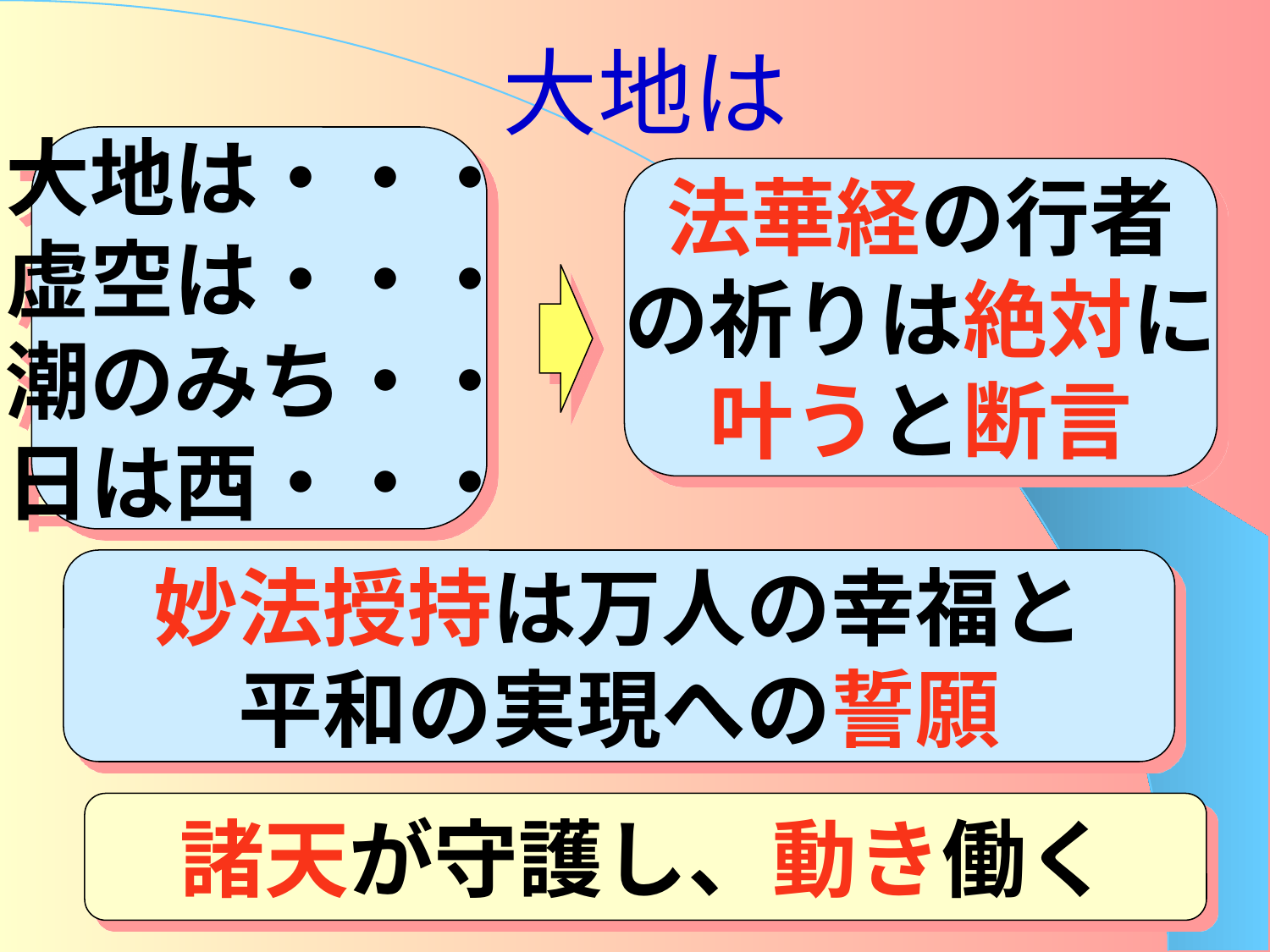

# 大地は
大地は・・・
虚空は・・・
潮のみち・・
日は西・・・
法華経の行者
の祈りは絶対に
叶うと断言

妙法授持は万人の幸福と
平和の実現への誓願
諸天が守護し、動き働く